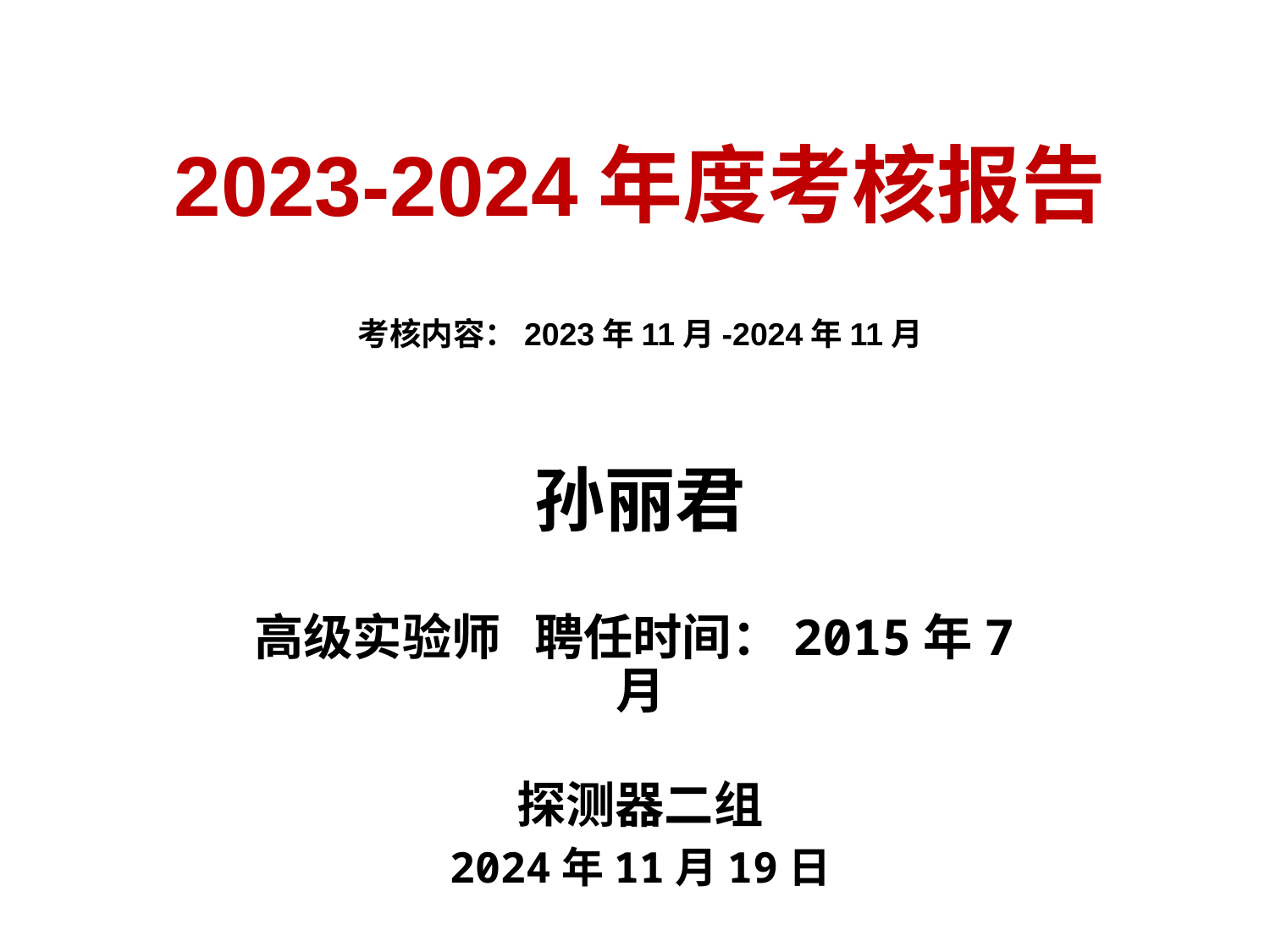

# 2023-2024年度考核报告 考核内容：2023年11月-2024年11月
孙丽君

高级实验师   聘任时间：2015年7月

探测器二组
2024年11月19日